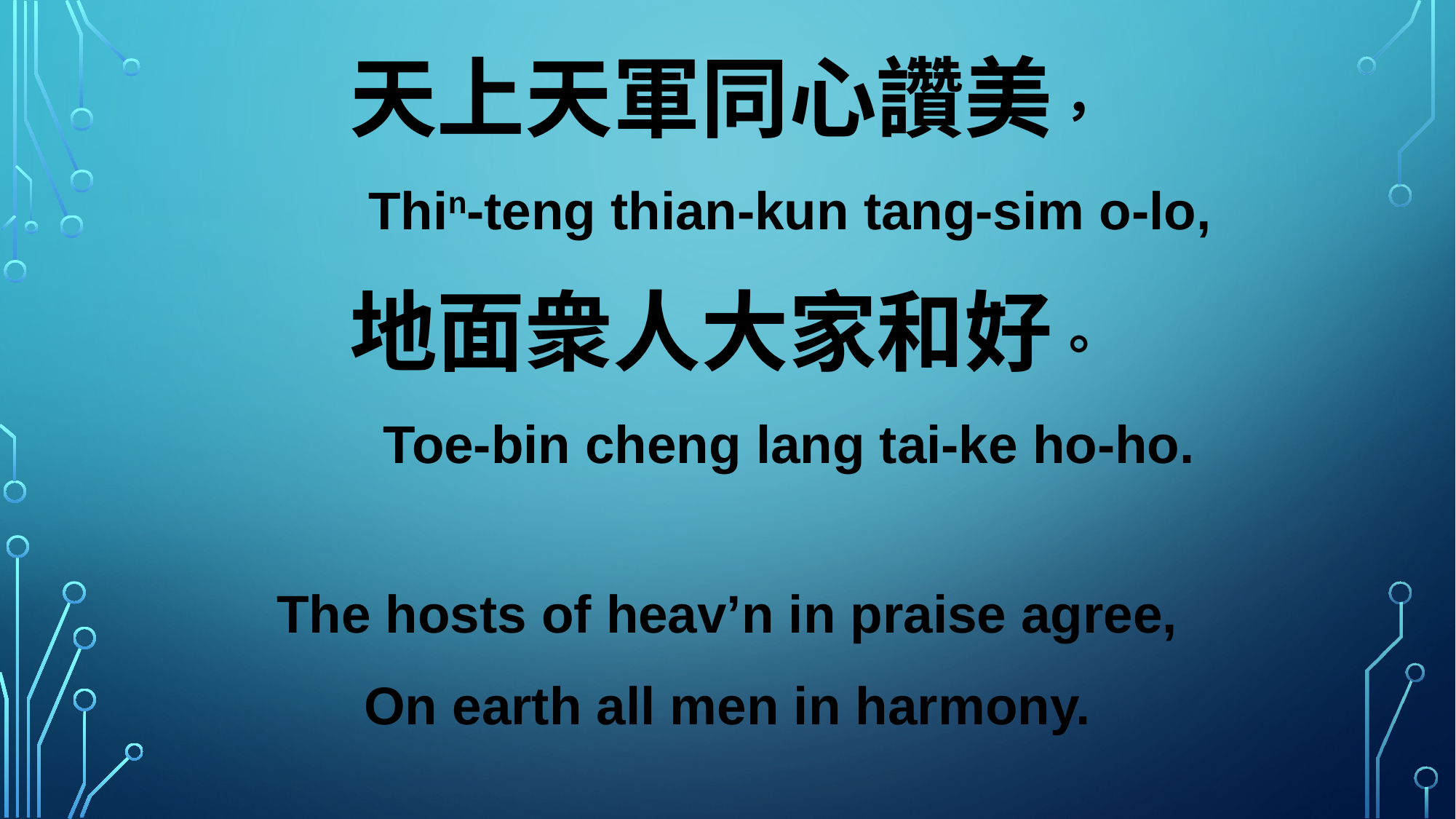

天上天軍同心讚美，
           Thin-teng thian-kun tang-sim o-lo,
地面衆人大家和好。
            Toe-bin cheng lang tai-ke ho-ho.

The hosts of heav’n in praise agree,
On earth all men in harmony.